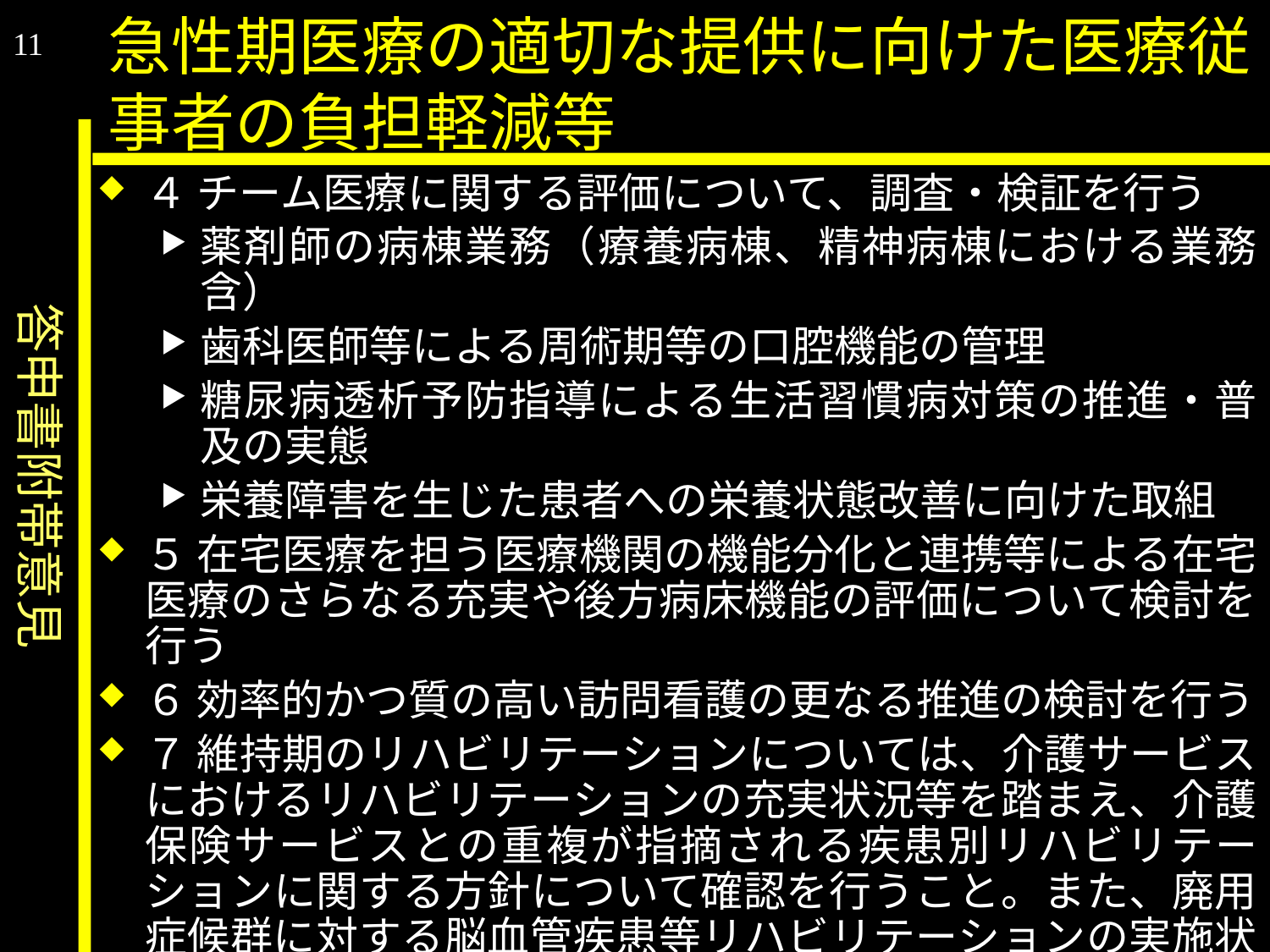

答申書附帯意見
急性期医療の適切な提供に向けた医療従事者の負担軽減等
11

４ チーム医療に関する評価について、調査・検証を行う
薬剤師の病棟業務（療養病棟、精神病棟における業務含）
歯科医師等による周術期等の口腔機能の管理
糖尿病透析予防指導による生活習慣病対策の推進・普及の実態
栄養障害を生じた患者への栄養状態改善に向けた取組
５ 在宅医療を担う医療機関の機能分化と連携等による在宅医療のさらなる充実や後方病床機能の評価について検討を行う
６ 効率的かつ質の高い訪問看護の更なる推進の検討を行う
７ 維持期のリハビリテーションについては、介護サービスにおけるリハビリテーションの充実状況等を踏まえ、介護保険サービスとの重複が指摘される疾患別リハビリテーションに関する方針について確認を行うこと。また、廃用症候群に対する脳血管疾患等リハビリテーションの実施状況について調査・検証するとともに、その結果を今後の診療報酬改定に反映させる